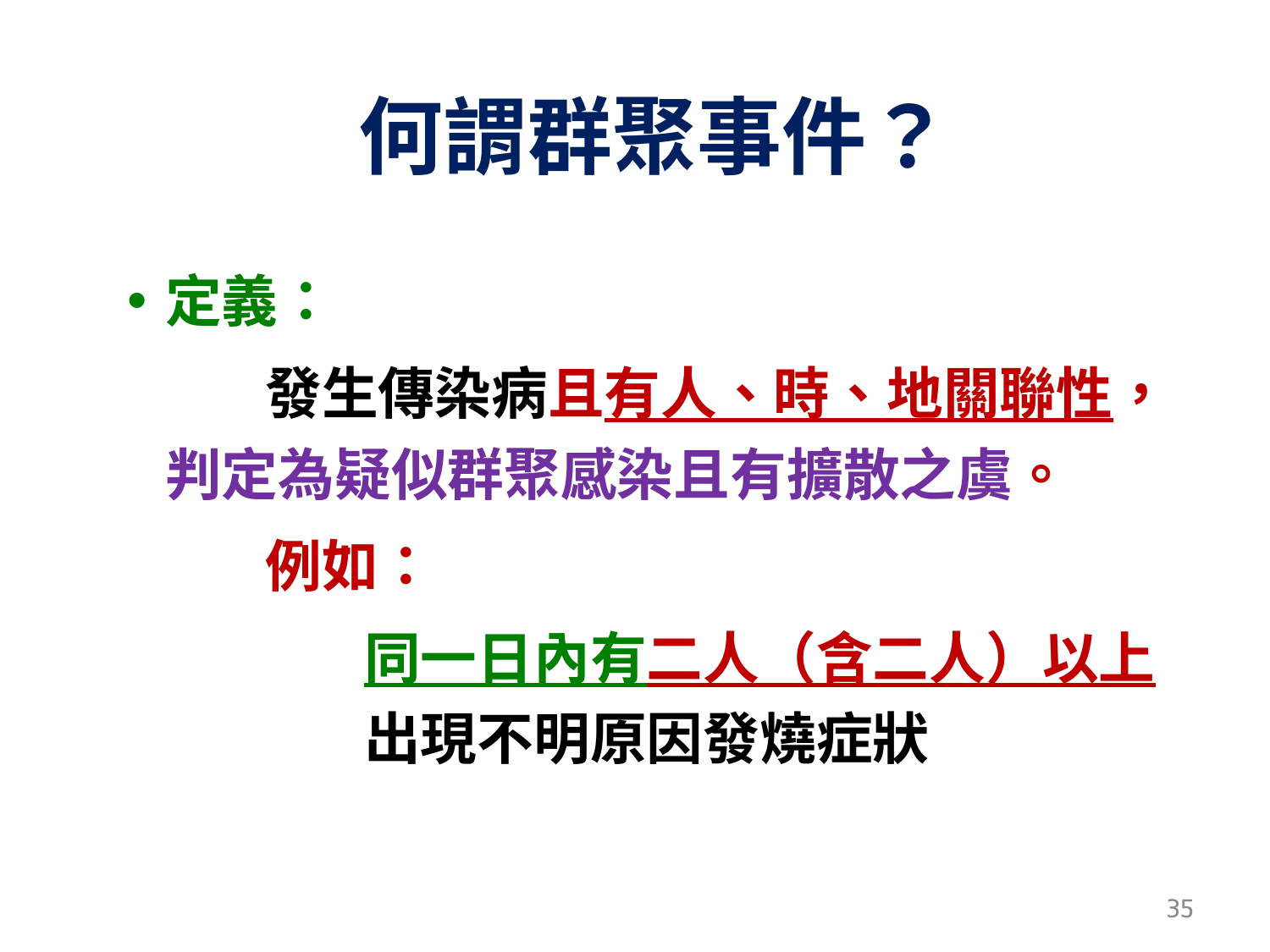

# 何謂群聚事件？
定義：
發生傳染病且有人、時、地關聯性，判定為疑似群聚感染且有擴散之虞。
例如：
同一日內有二人（含二人）以上出現不明原因發燒症狀
35